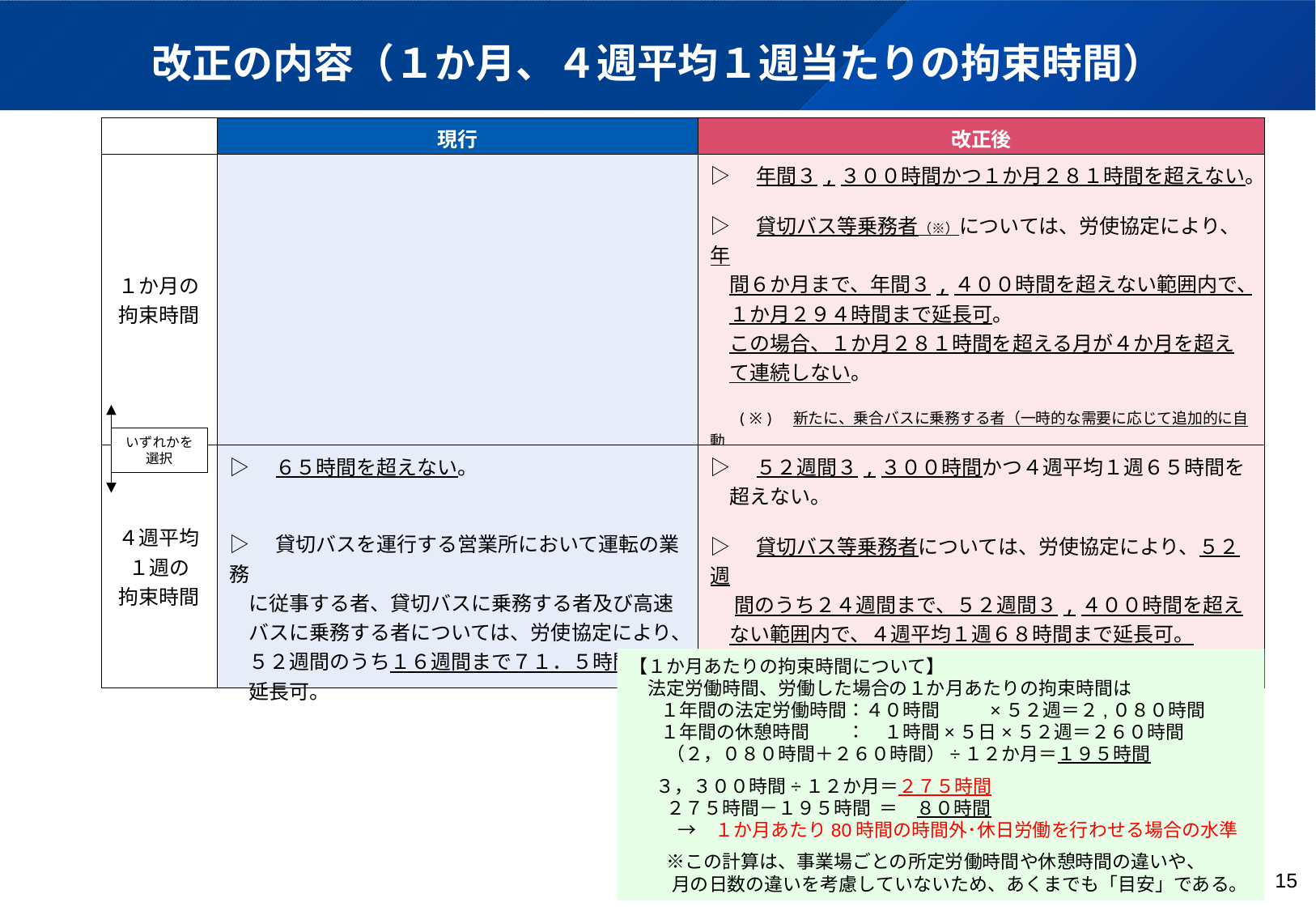

改正の内容（１か月、４週平均１週当たりの拘束時間）
|  | 現行 | 改正後 |
| --- | --- | --- |
| １か月の 拘束時間 |  | ▷　年間３,３００時間かつ１か月２８１時間を超えない。 ▷　貸切バス等乗務者（※）については、労使協定により、年 間６か月まで、年間３,４００時間を超えない範囲内で、 １か月２９４時間まで延長可。 この場合、１か月２８１時間を超える月が４か月を超え て連続しない。 (※)　新たに、乗合バスに乗務する者（一時的な需要に応じて追加的に自動 車の運行を行う営業所において運転の業務に従事する者に限る。）を 対象に追加。 |
| ４週平均 １週の 拘束時間 | ▷　６５時間を超えない。 ▷　貸切バスを運行する営業所において運転の業務 に従事する者、貸切バスに乗務する者及び高速 バスに乗務する者については、労使協定により、 ５２週間のうち１６週間まで７１．５時間まで 延長可。 | ▷　５２週間３,３００時間かつ４週平均１週６５時間を 超えない。 ▷　貸切バス等乗務者については、労使協定により、５２週 　 間のうち２４週間まで、５２週間３,４００時間を超え ない範囲内で、４週平均１週６８時間まで延長可。 この場合、４週平均１週６５時間を超える週が１６週間 を超えて連続しない。 |
いずれかを選択
【１か月あたりの拘束時間について】
　法定労働時間、労働した場合の１か月あたりの拘束時間は
 　 １年間の法定労働時間：４０時間　　  ×５２週＝２,０８０時間
 　 １年間の休憩時間　　：　１時間×５日×５２週＝２６０時間
　　（２，０８０時間＋２６０時間）÷１２か月＝１９５時間
　  ３，３００時間÷１２か月＝２７５時間
　　２７５時間－１９５時間  ＝　８０時間
    　  →　１か月あたり80時間の時間外･休日労働を行わせる場合の水準
　　※この計算は、事業場ごとの所定労働時間や休憩時間の違いや、
         月の日数の違いを考慮していないため、あくまでも「目安」である。
15